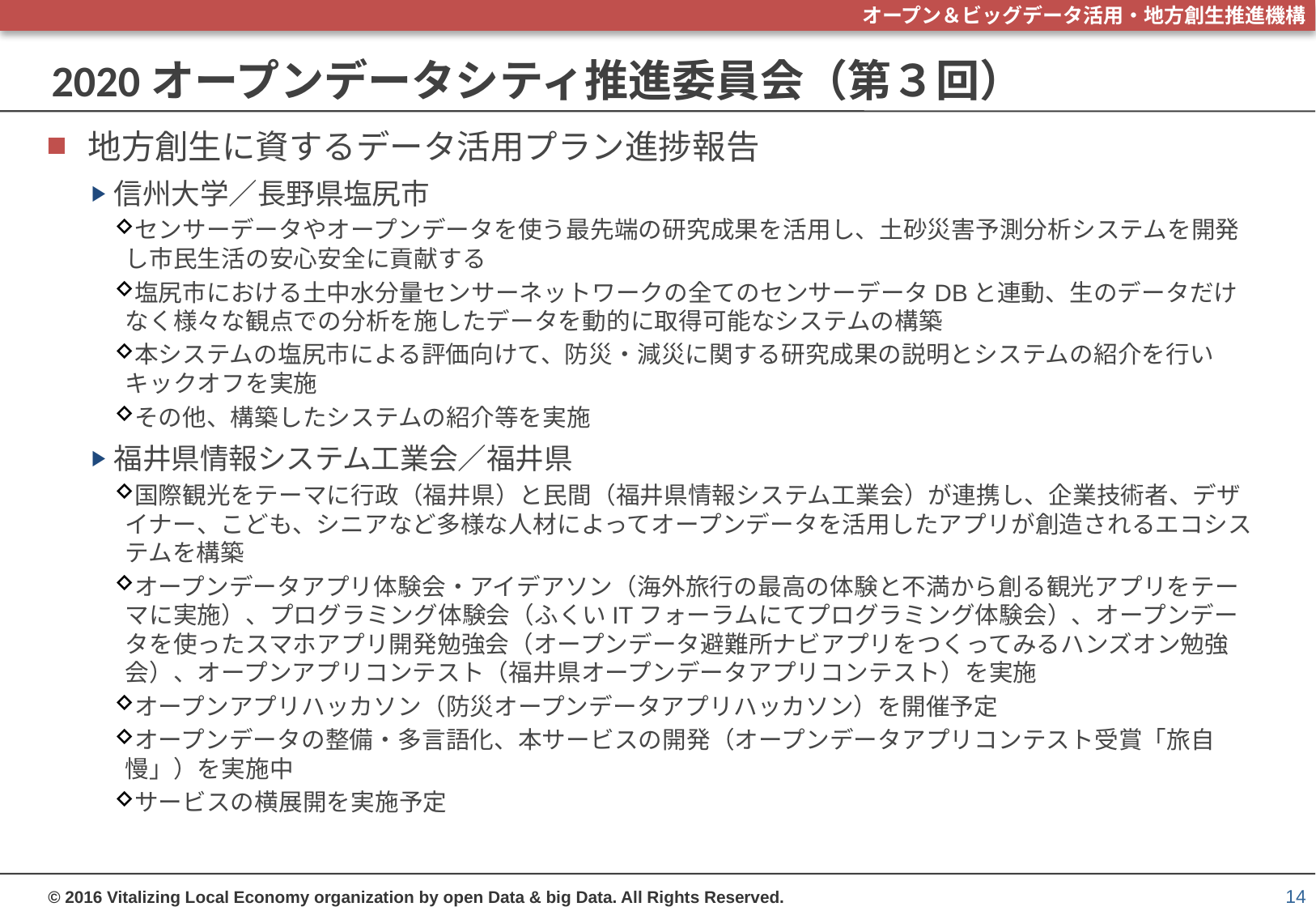

# 2020オープンデータシティ推進委員会（第３回）
地方創生に資するデータ活用プラン進捗報告
信州大学／長野県塩尻市
センサーデータやオープンデータを使う最先端の研究成果を活用し、土砂災害予測分析システムを開発し市民生活の安心安全に貢献する
塩尻市における土中水分量センサーネットワークの全てのセンサーデータDBと連動、生のデータだけなく様々な観点での分析を施したデータを動的に取得可能なシステムの構築
本システムの塩尻市による評価向けて、防災・減災に関する研究成果の説明とシステムの紹介を行いキックオフを実施
その他、構築したシステムの紹介等を実施
福井県情報システム工業会／福井県
国際観光をテーマに行政（福井県）と民間（福井県情報システム工業会）が連携し、企業技術者、デザイナー、こども、シニアなど多様な人材によってオープンデータを活用したアプリが創造されるエコシステムを構築
オープンデータアプリ体験会・アイデアソン（海外旅行の最高の体験と不満から創る観光アプリをテーマに実施）、プログラミング体験会（ふくいITフォーラムにてプログラミング体験会）、オープンデータを使ったスマホアプリ開発勉強会（オープンデータ避難所ナビアプリをつくってみるハンズオン勉強会）、オープンアプリコンテスト（福井県オープンデータアプリコンテスト）を実施
オープンアプリハッカソン（防災オープンデータアプリハッカソン）を開催予定
オープンデータの整備・多言語化、本サービスの開発（オープンデータアプリコンテスト受賞「旅自慢」）を実施中
サービスの横展開を実施予定

14